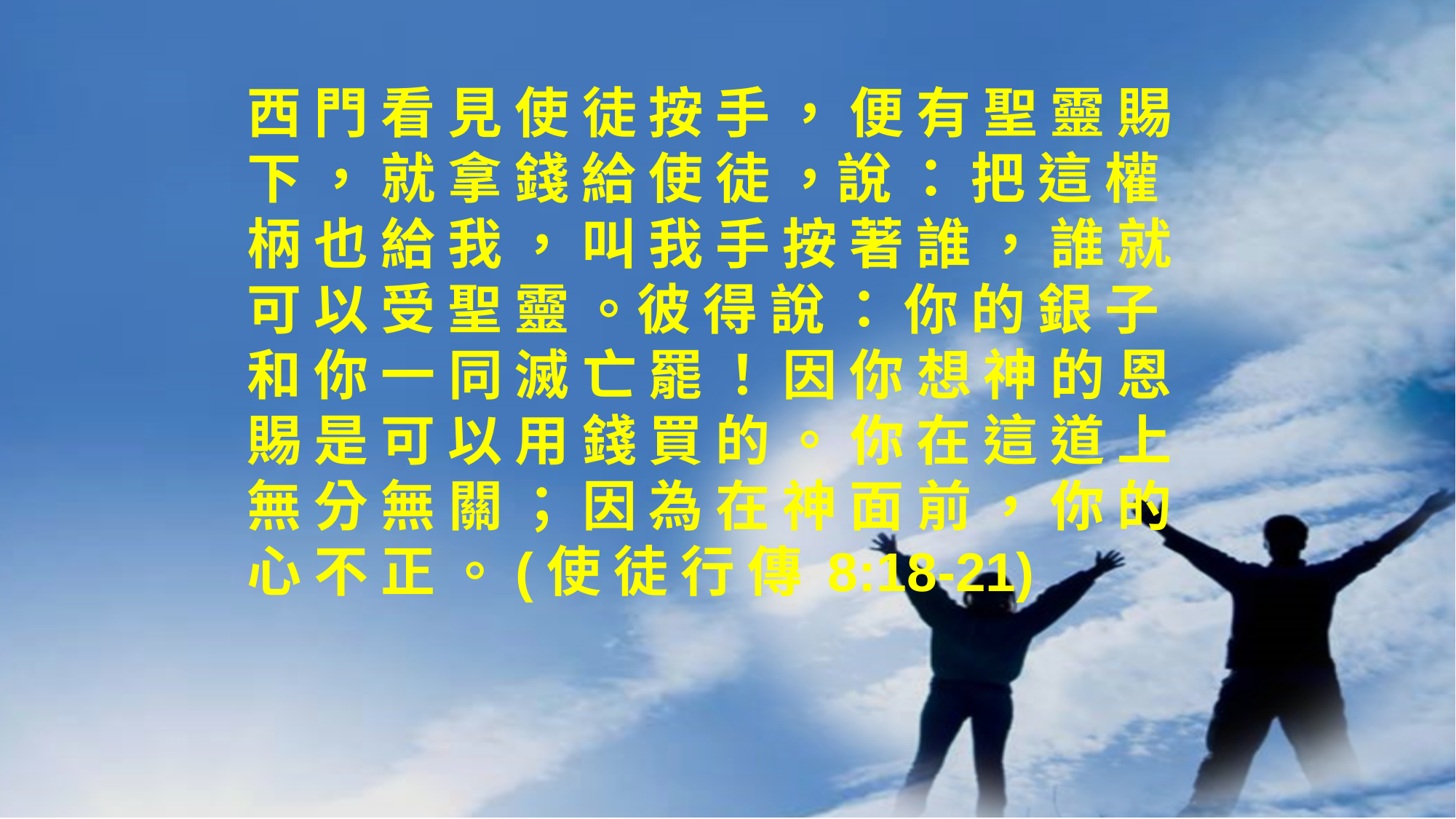

西 門 看 見 使 徒 按 手 ， 便 有 聖 靈 賜 下 ， 就 拿 錢 給 使 徒 ，說 ： 把 這 權 柄 也 給 我 ， 叫 我 手 按 著 誰 ， 誰 就 可 以 受 聖 靈 。彼 得 說 ： 你 的 銀 子 和 你 一 同 滅 亡 罷 ！ 因 你 想 神 的 恩 賜 是 可 以 用 錢 買 的 。 你 在 這 道 上 無 分 無 關 ； 因 為 在 神 面 前 ， 你 的 心 不 正 。(使 徒 行 傳 8:18-21)